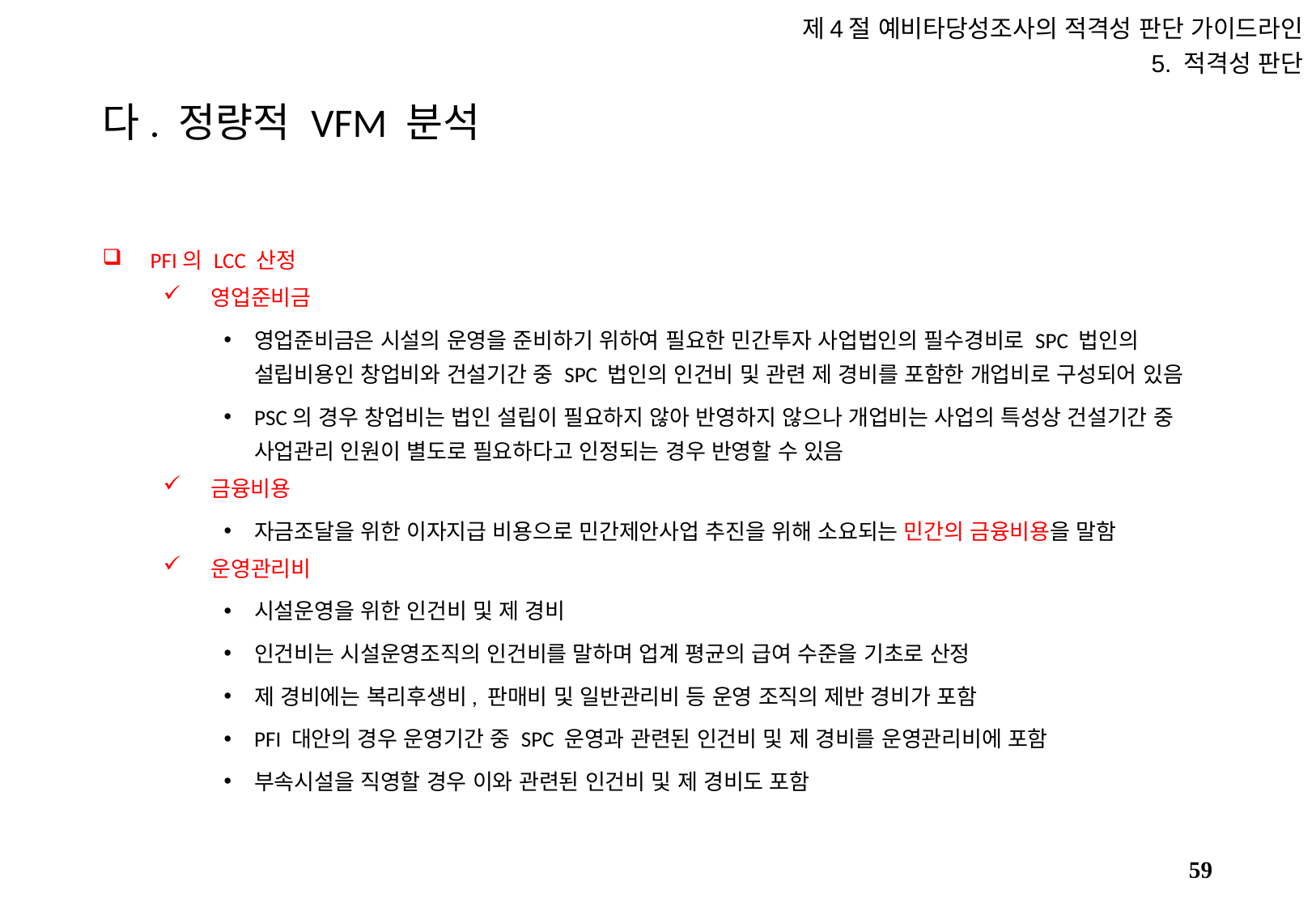

제4절 예비타당성조사의 적격성 판단 가이드라인
5. 적격성 판단
# 다. 정량적 VFM 분석
PFI의 LCC 산정
영업준비금
영업준비금은 시설의 운영을 준비하기 위하여 필요한 민간투자 사업법인의 필수경비로 SPC 법인의 설립비용인 창업비와 건설기간 중 SPC 법인의 인건비 및 관련 제 경비를 포함한 개업비로 구성되어 있음
PSC의 경우 창업비는 법인 설립이 필요하지 않아 반영하지 않으나 개업비는 사업의 특성상 건설기간 중 사업관리 인원이 별도로 필요하다고 인정되는 경우 반영할 수 있음
금융비용
자금조달을 위한 이자지급 비용으로 민간제안사업 추진을 위해 소요되는 민간의 금융비용을 말함
운영관리비
시설운영을 위한 인건비 및 제 경비
인건비는 시설운영조직의 인건비를 말하며 업계 평균의 급여 수준을 기초로 산정
제 경비에는 복리후생비, 판매비 및 일반관리비 등 운영 조직의 제반 경비가 포함
PFI 대안의 경우 운영기간 중 SPC 운영과 관련된 인건비 및 제 경비를 운영관리비에 포함
부속시설을 직영할 경우 이와 관련된 인건비 및 제 경비도 포함
59